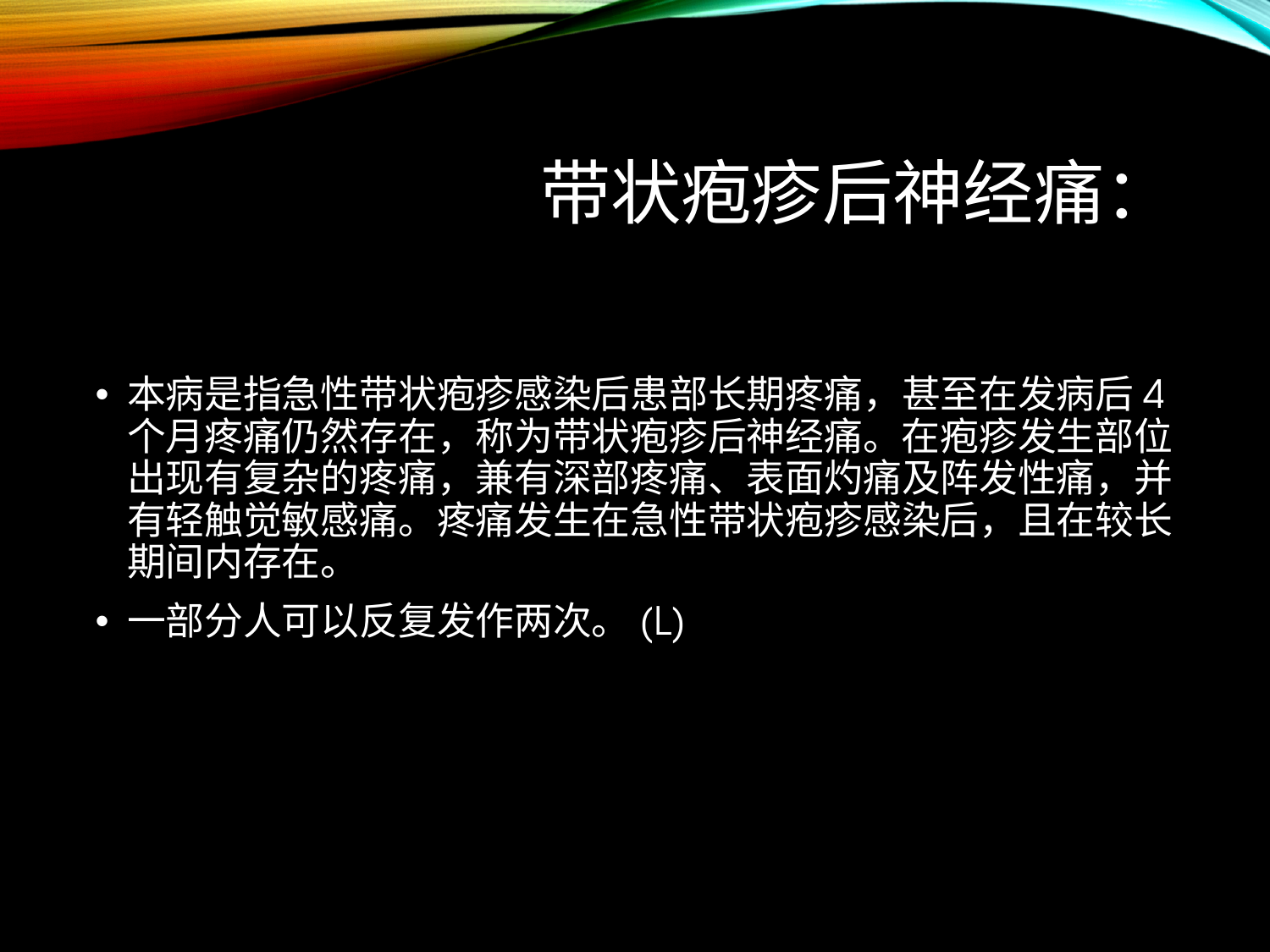

# 带状疱疹后神经痛：

本病是指急性带状疱疹感染后患部长期疼痛，甚至在发病后4个月疼痛仍然存在，称为带状疱疹后神经痛。在疱疹发生部位出现有复杂的疼痛，兼有深部疼痛、表面灼痛及阵发性痛，并有轻触觉敏感痛。疼痛发生在急性带状疱疹感染后，且在较长期间内存在。
一部分人可以反复发作两次。(L)